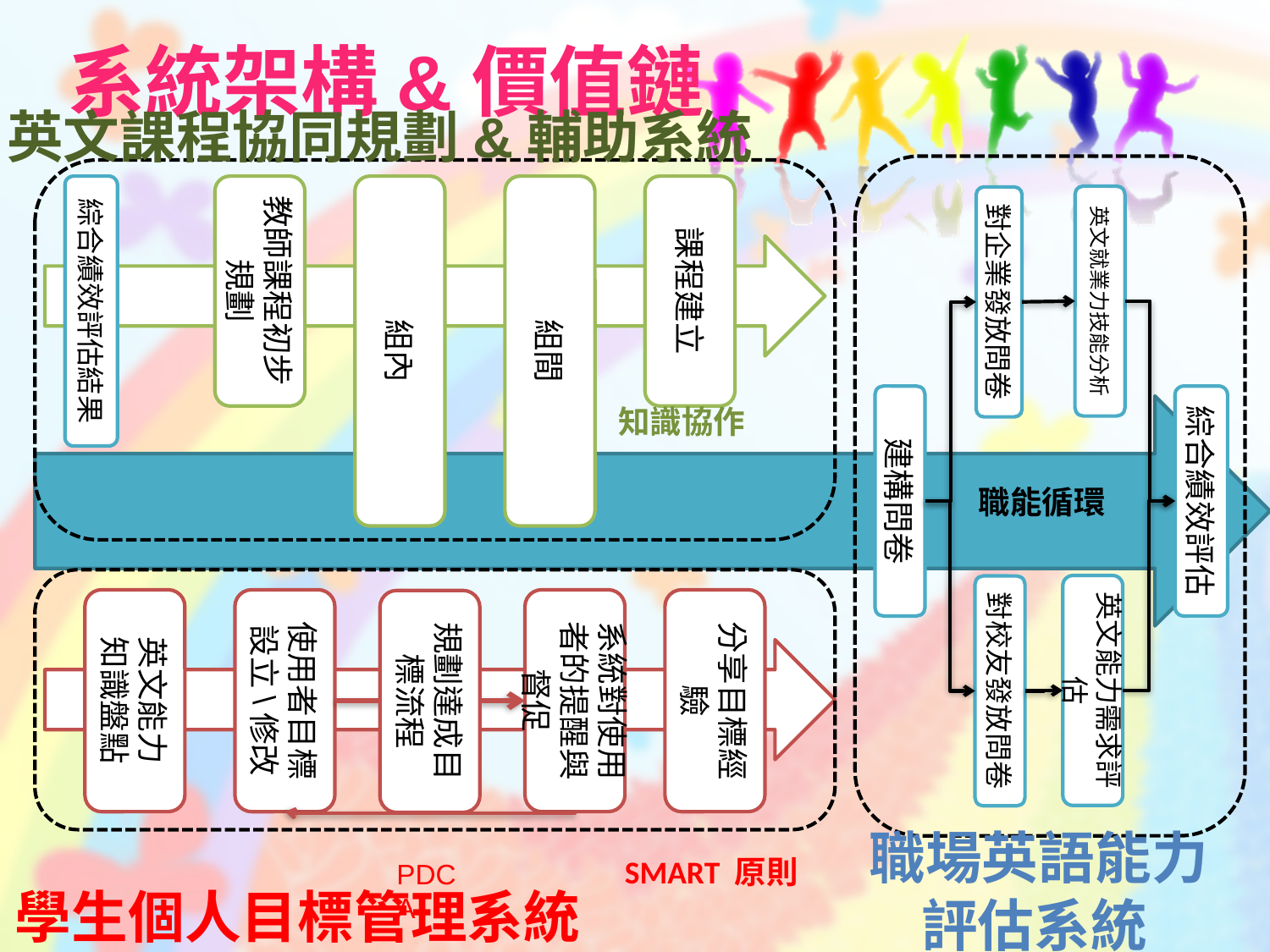

# 系統架構&價值鏈

英文課程協同規劃&輔助系統

綜合績效評估結果
教師課程初步規劃
組內
組間
課程建立
英文就業力技能分析
對企業發放問卷

建構問卷
綜合績效評估
知識協作
職能循環

英文能力需求評估
對校友發放問卷
英文能力
知識盤點
使用者目標設立\修改
系統對使用者的提醒與督促
分享目標經驗
規劃達成目標流程

職場英語能力
   評估系統
SMART 原則
PDCA
學生個人目標管理系統